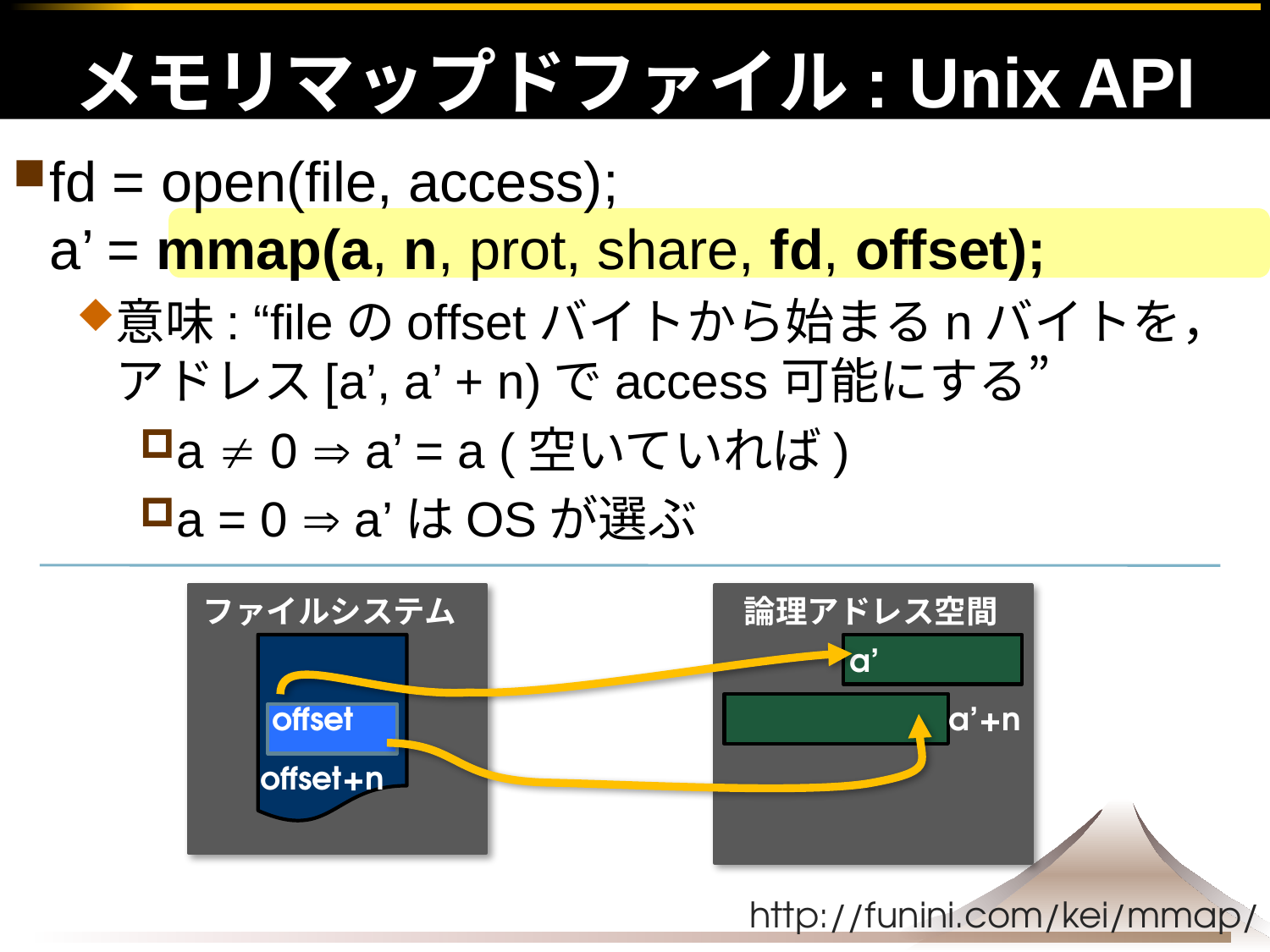

# メモリマップドファイル: Unix API
fd = open(file, access);
a’ = mmap(a, n, prot, share, fd, offset);
意味: “fileのoffsetバイトから始まるnバイトを，アドレス[a’, a’ + n)でaccess可能にする”
a ≠ 0 ⇒ a’ = a (空いていれば)
a = 0 ⇒ a’はOSが選ぶ

ファイルシステム
論理アドレス空間

a’

offset
a’+n

offset+n